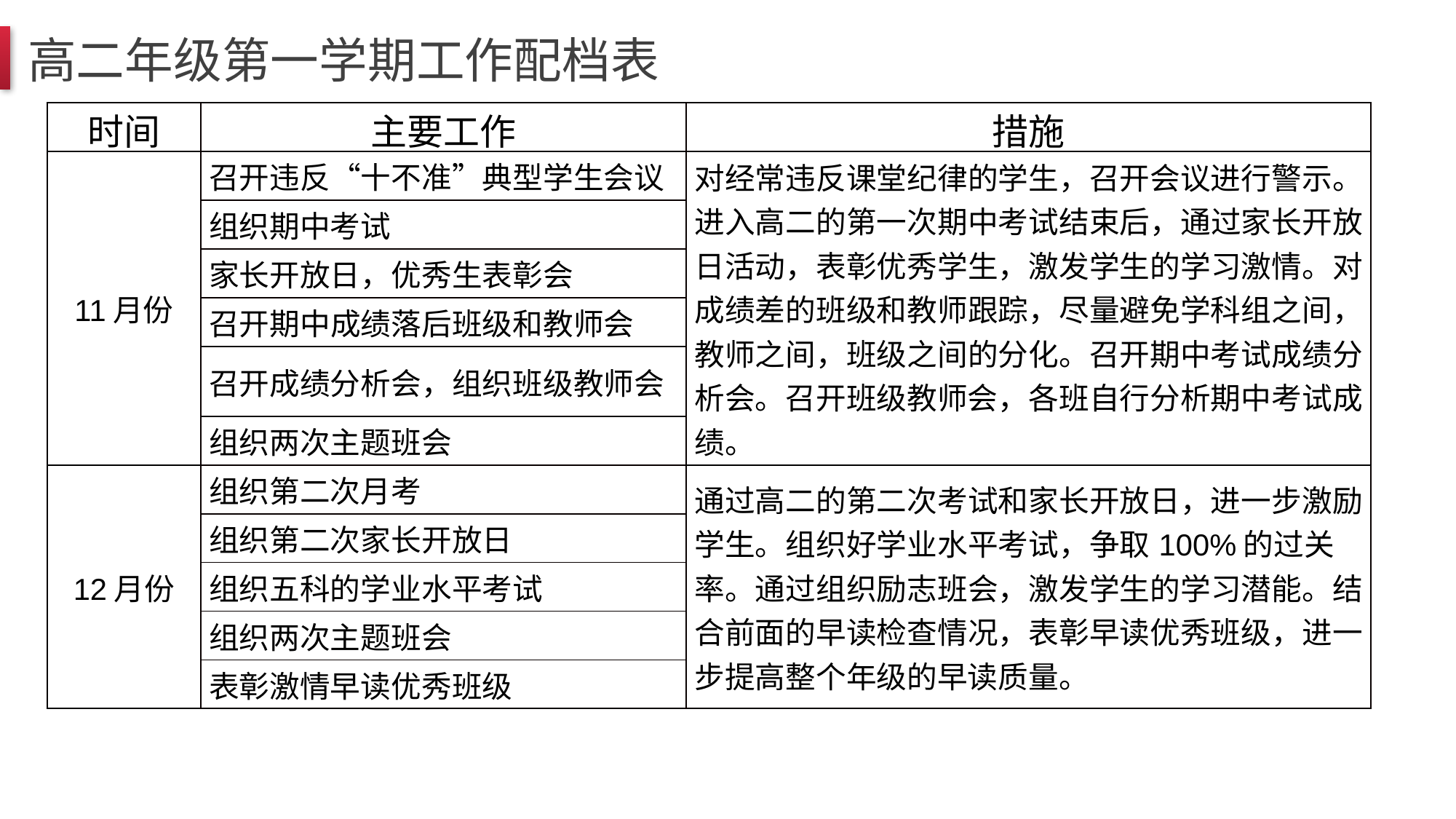

高二年级第一学期工作配档表

| 时间 | 主要工作 | 措施 |
| --- | --- | --- |
| 11月份 | 召开违反“十不准”典型学生会议 | 对经常违反课堂纪律的学生，召开会议进行警示。进入高二的第一次期中考试结束后，通过家长开放日活动，表彰优秀学生，激发学生的学习激情。对成绩差的班级和教师跟踪，尽量避免学科组之间，教师之间，班级之间的分化。召开期中考试成绩分析会。召开班级教师会，各班自行分析期中考试成绩。 |
|  | 组织期中考试 |  |
|  | 家长开放日，优秀生表彰会 |  |
|  | 召开期中成绩落后班级和教师会 |  |
|  | 召开成绩分析会，组织班级教师会 |  |
|  | 组织两次主题班会 |  |
| 12月份 | 组织第二次月考 | 通过高二的第二次考试和家长开放日，进一步激励学生。组织好学业水平考试，争取100%的过关率。通过组织励志班会，激发学生的学习潜能。结合前面的早读检查情况，表彰早读优秀班级，进一步提高整个年级的早读质量。 |
|  | 组织第二次家长开放日 |  |
|  | 组织五科的学业水平考试 |  |
|  | 组织两次主题班会 |  |
|  | 表彰激情早读优秀班级 |  |